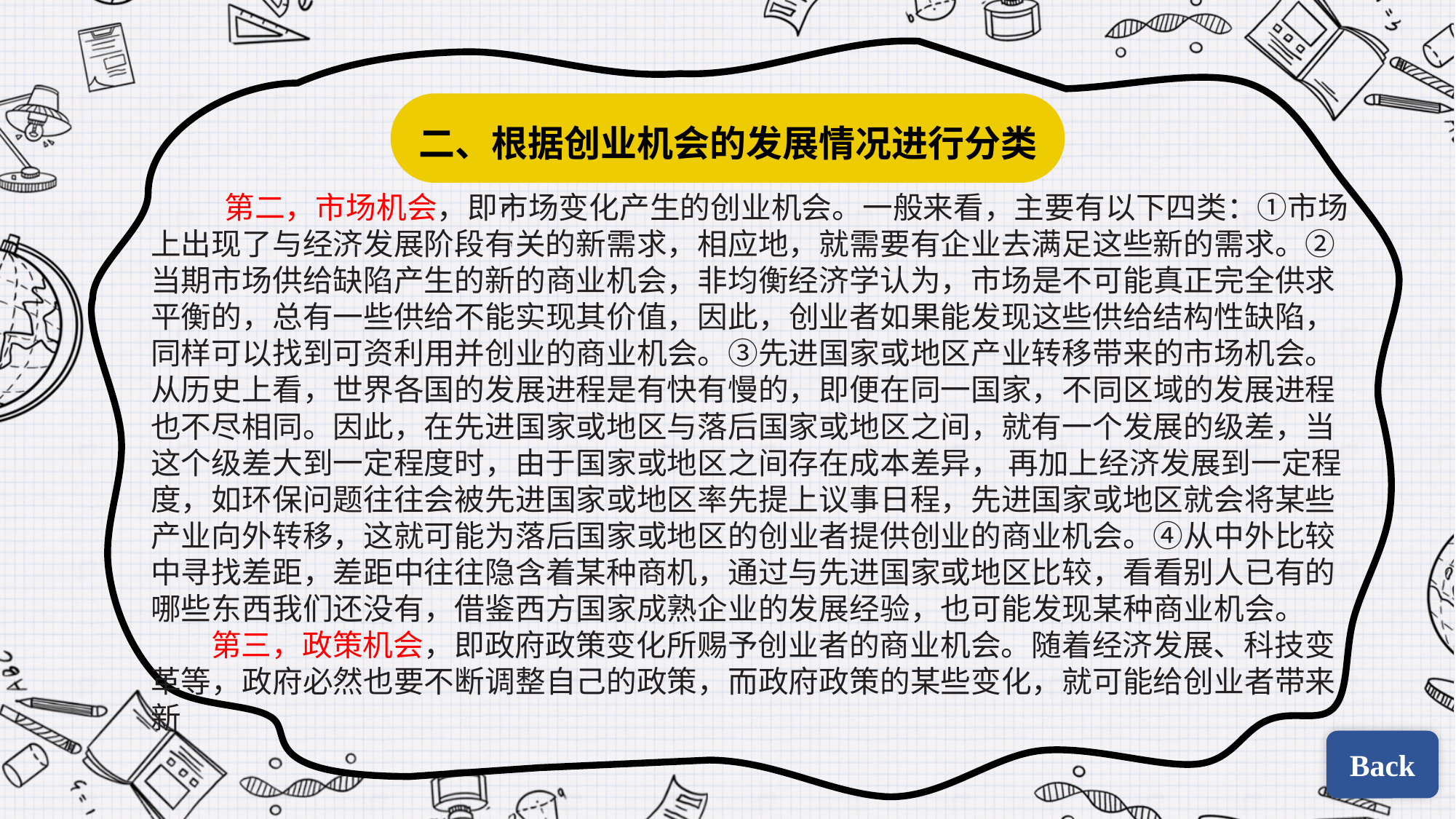

二、根据创业机会的发展情况进行分类
     第二，市场机会，即市场变化产生的创业机会。一般来看，主要有以下四类：①市场上出现了与经济发展阶段有关的新需求，相应地，就需要有企业去满足这些新的需求。②当期市场供给缺陷产生的新的商业机会，非均衡经济学认为，市场是不可能真正完全供求平衡的，总有一些供给不能实现其价值，因此，创业者如果能发现这些供给结构性缺陷，同样可以找到可资利用并创业的商业机会。③先进国家或地区产业转移带来的市场机会。从历史上看，世界各国的发展进程是有快有慢的，即便在同一国家，不同区域的发展进程也不尽相同。因此，在先进国家或地区与落后国家或地区之间，就有一个发展的级差，当这个级差大到一定程度时，由于国家或地区之间存在成本差异， 再加上经济发展到一定程度，如环保问题往往会被先进国家或地区率先提上议事日程，先进国家或地区就会将某些产业向外转移，这就可能为落后国家或地区的创业者提供创业的商业机会。④从中外比较中寻找差距，差距中往往隐含着某种商机，通过与先进国家或地区比较，看看别人已有的哪些东西我们还没有，借鉴西方国家成熟企业的发展经验，也可能发现某种商业机会。
   第三，政策机会，即政府政策变化所赐予创业者的商业机会。随着经济发展、科技变革等，政府必然也要不断调整自己的政策，而政府政策的某些变化，就可能给创业者带来新

Back